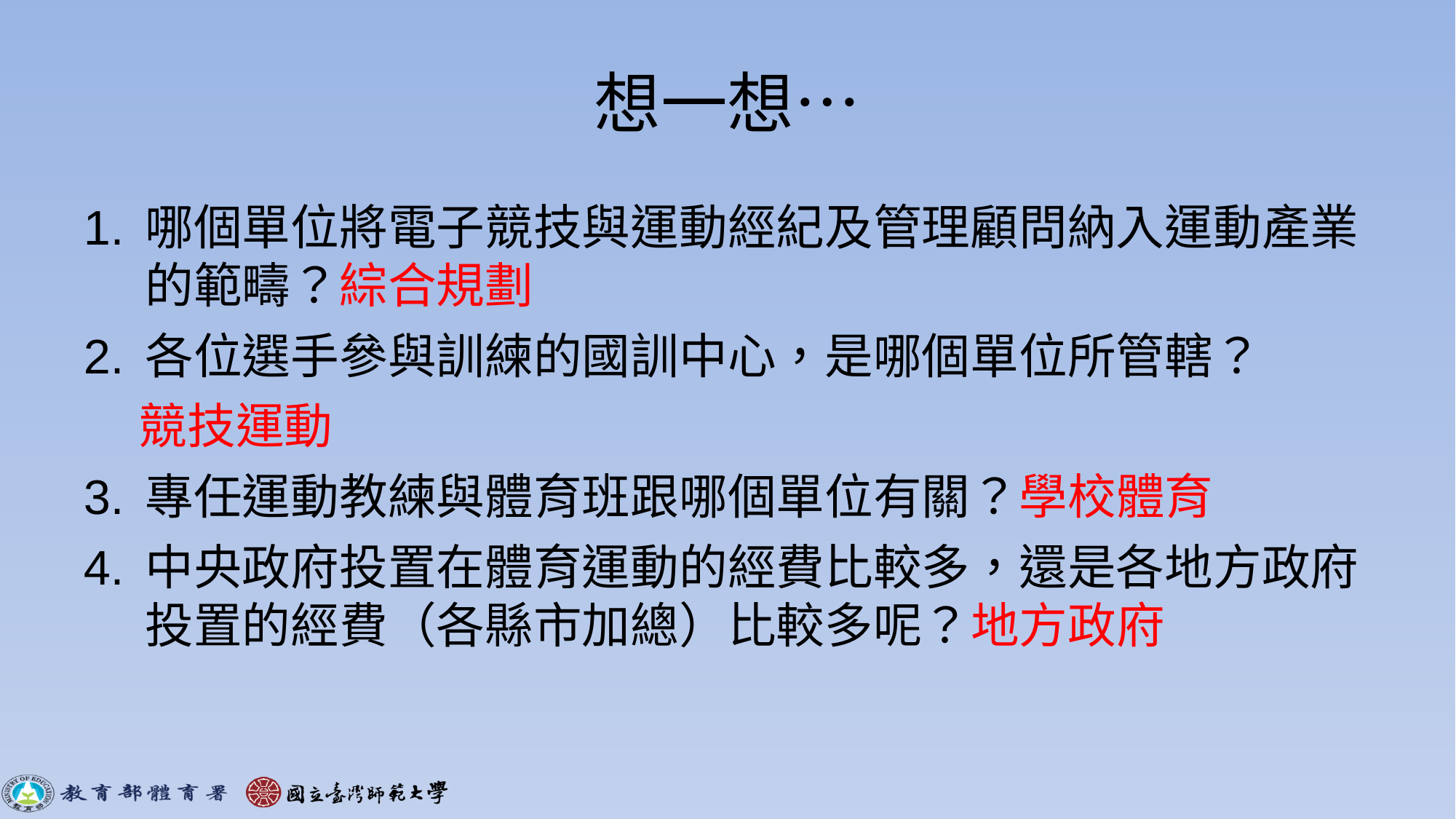

# 想一想…
哪個單位將電子競技與運動經紀及管理顧問納入運動產業的範疇？綜合規劃
各位選手參與訓練的國訓中心，是哪個單位所管轄？
    競技運動
專任運動教練與體育班跟哪個單位有關？學校體育
中央政府投置在體育運動的經費比較多，還是各地方政府投置的經費（各縣市加總）比較多呢？地方政府